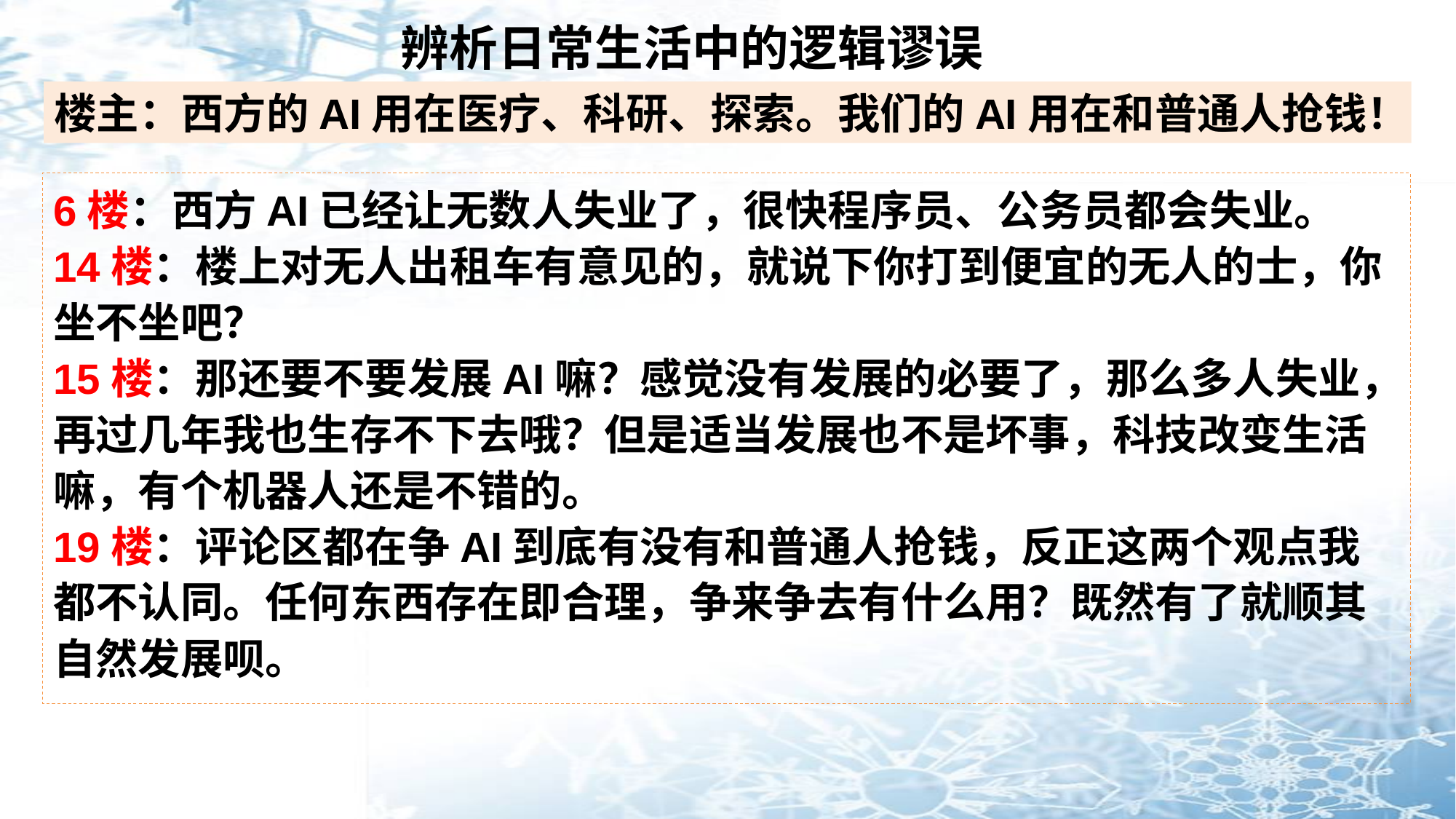

辨析日常生活中的逻辑谬误
楼主：西方的AI用在医疗、科研、探索。我们的AI用在和普通人抢钱！
6楼：西方AI已经让无数人失业了，很快程序员、公务员都会失业。
14楼：楼上对无人出租车有意见的，就说下你打到便宜的无人的士，你坐不坐吧？
15楼：那还要不要发展AI嘛？感觉没有发展的必要了，那么多人失业，再过几年我也生存不下去哦？但是适当发展也不是坏事，科技改变生活嘛，有个机器人还是不错的。
19楼：评论区都在争AI到底有没有和普通人抢钱，反正这两个观点我都不认同。任何东西存在即合理，争来争去有什么用？既然有了就顺其自然发展呗。